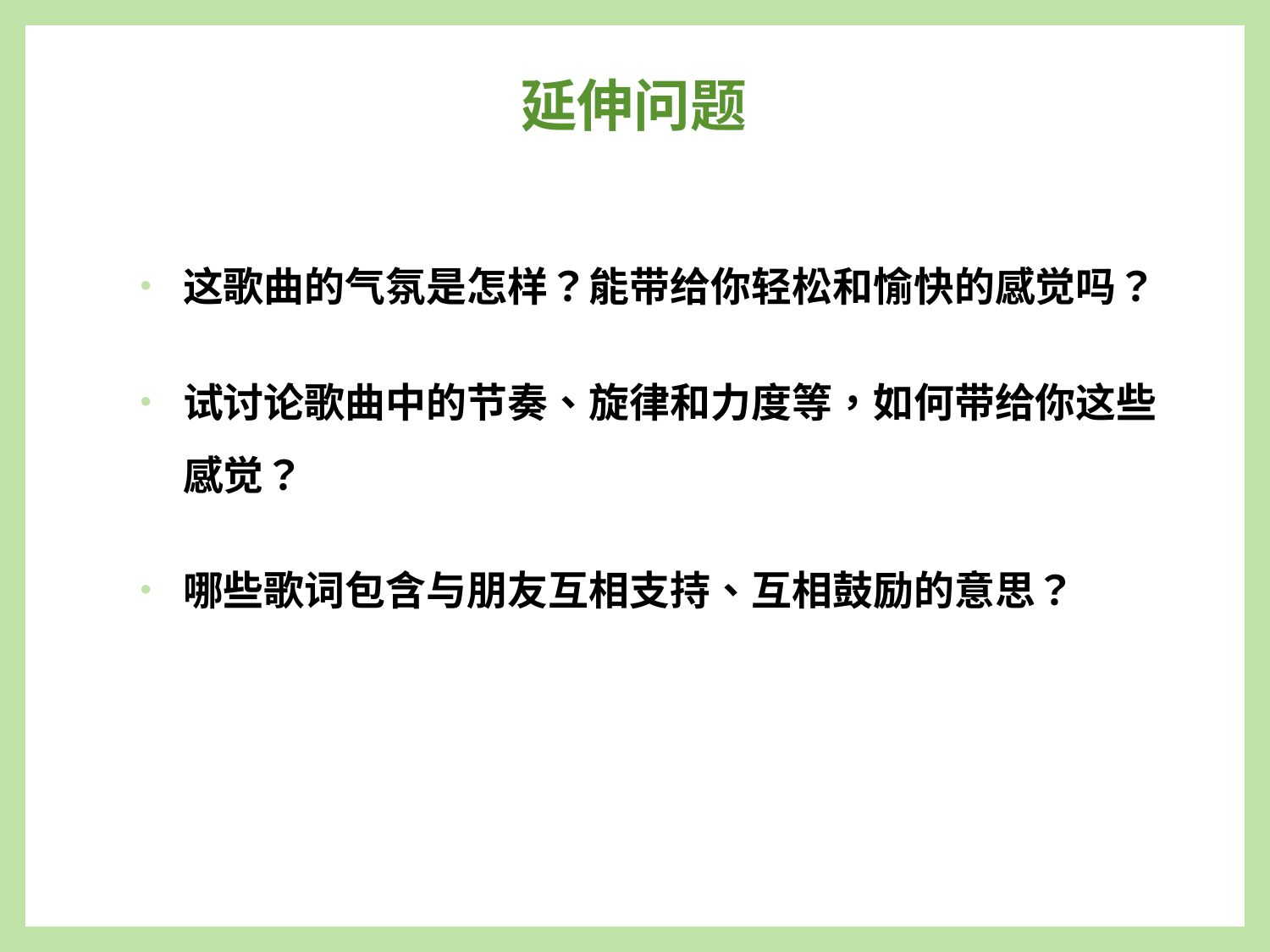

# 延伸问题
这歌曲的气氛是怎样？能带给你轻松和愉快的感觉吗？
试讨论歌曲中的节奏、旋律和力度等，如何带给你这些感觉？
哪些歌词包含与朋友互相支持、互相鼓励的意思？